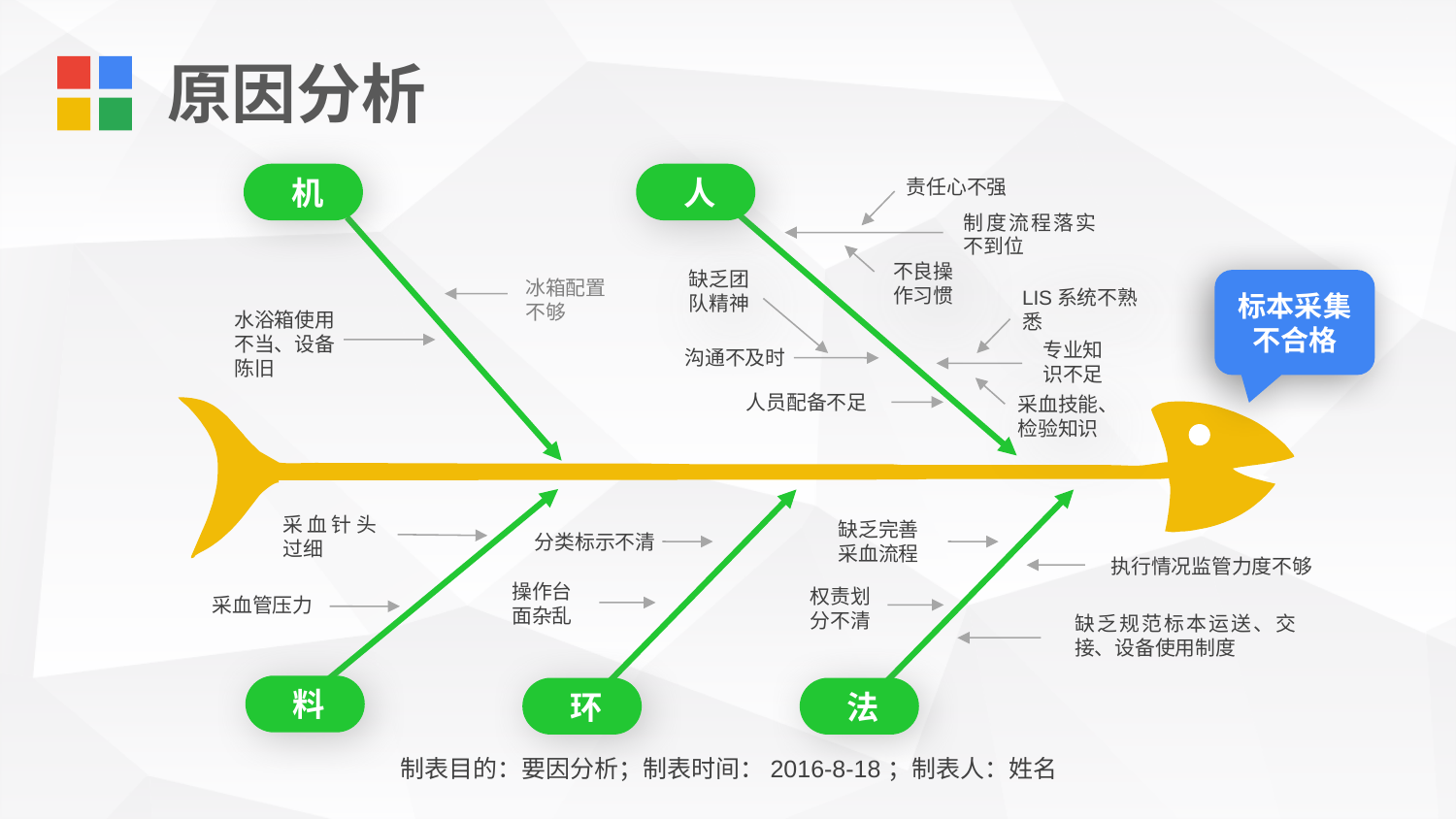

原因分析

机
人
责任心不强

制度流程落实不到位

不良操作习惯
缺乏团队精神

标本采集不合格
冰箱配置不够

LIS系统不熟悉

水浴箱使用不当、设备陈旧

专业知识不足

沟通不及时

人员配备不足
采血技能、检验知识

采血针头过细
缺乏完善采血流程
分类标示不清

执行情况监管力度不够

操作台面杂乱
权责划分不清
采血管压力

缺乏规范标本运送、交接、设备使用制度

料
环
法
制表目的：要因分析；制表时间：2016-8-18；制表人：姓名